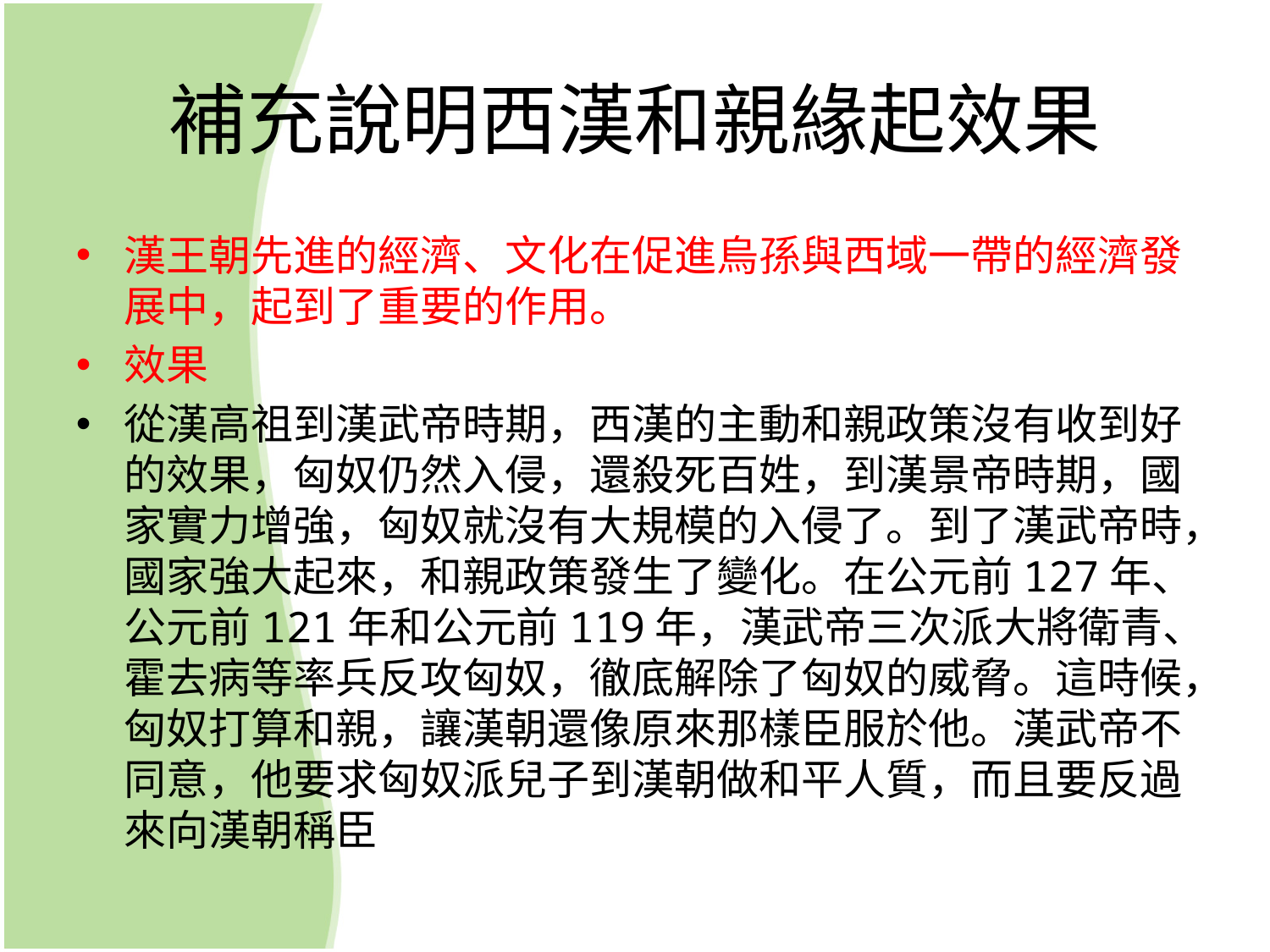

# 補充說明西漢和親緣起效果
漢王朝先進的經濟、文化在促進烏孫與西域一帶的經濟發展中，起到了重要的作用。
效果
從漢高祖到漢武帝時期，西漢的主動和親政策沒有收到好的效果，匈奴仍然入侵，還殺死百姓，到漢景帝時期，國家實力增強，匈奴就沒有大規模的入侵了。到了漢武帝時，國家強大起來，和親政策發生了變化。在公元前127年、公元前121年和公元前119年，漢武帝三次派大將衛青、霍去病等率兵反攻匈奴，徹底解除了匈奴的威脅。這時候，匈奴打算和親，讓漢朝還像原來那樣臣服於他。漢武帝不同意，他要求匈奴派兒子到漢朝做和平人質，而且要反過來向漢朝稱臣